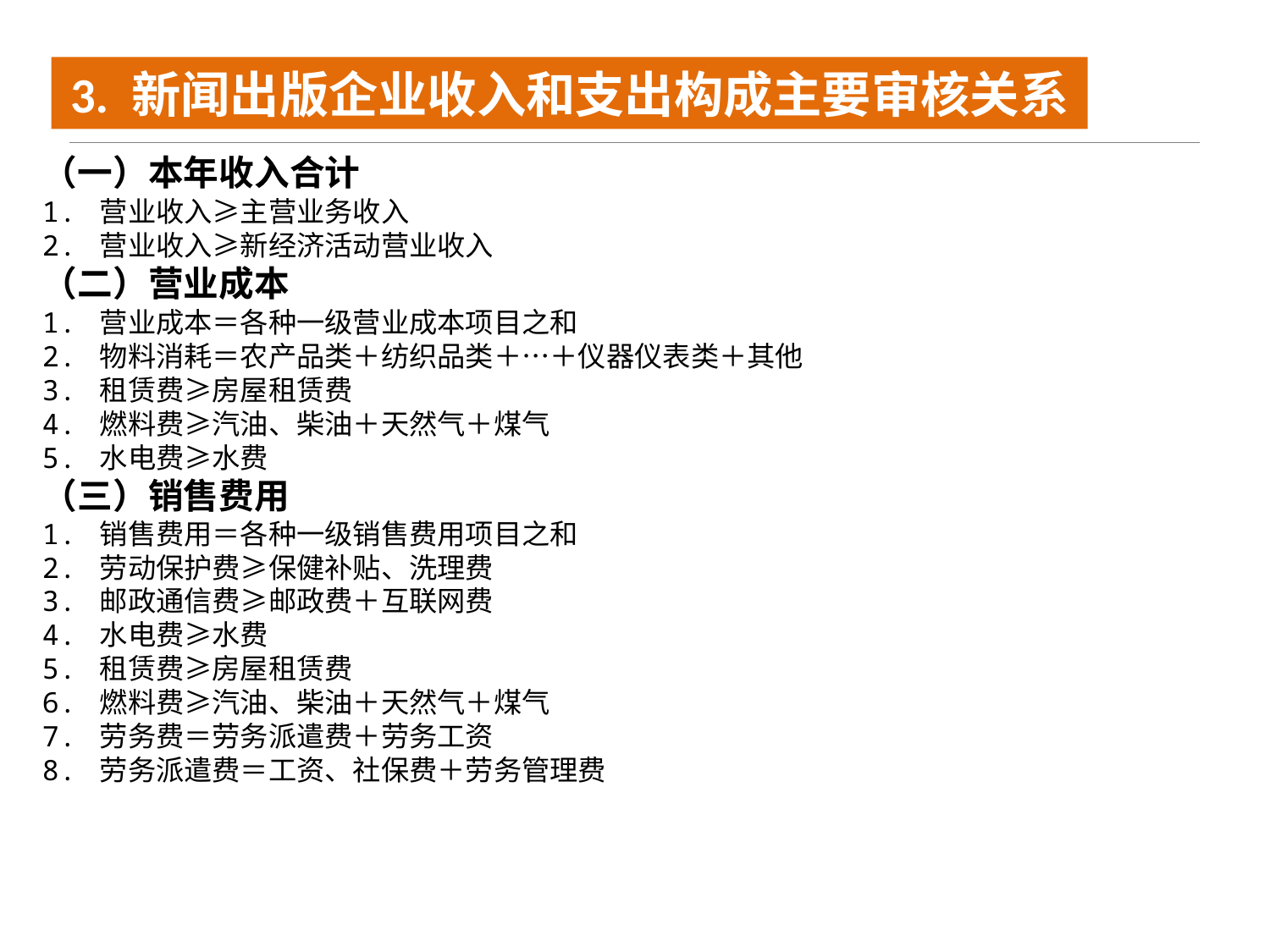

3. 新闻出版企业收入和支出构成主要审核关系
（一）本年收入合计
1. 营业收入≥主营业务收入
2. 营业收入≥新经济活动营业收入
（二）营业成本
1. 营业成本＝各种一级营业成本项目之和
2. 物料消耗＝农产品类＋纺织品类＋…＋仪器仪表类＋其他
3. 租赁费≥房屋租赁费
4. 燃料费≥汽油、柴油＋天然气＋煤气
5. 水电费≥水费
（三）销售费用
1. 销售费用＝各种一级销售费用项目之和
2. 劳动保护费≥保健补贴、洗理费
3. 邮政通信费≥邮政费＋互联网费
4. 水电费≥水费
5. 租赁费≥房屋租赁费
6. 燃料费≥汽油、柴油＋天然气＋煤气
7. 劳务费＝劳务派遣费＋劳务工资
8. 劳务派遣费＝工资、社保费＋劳务管理费